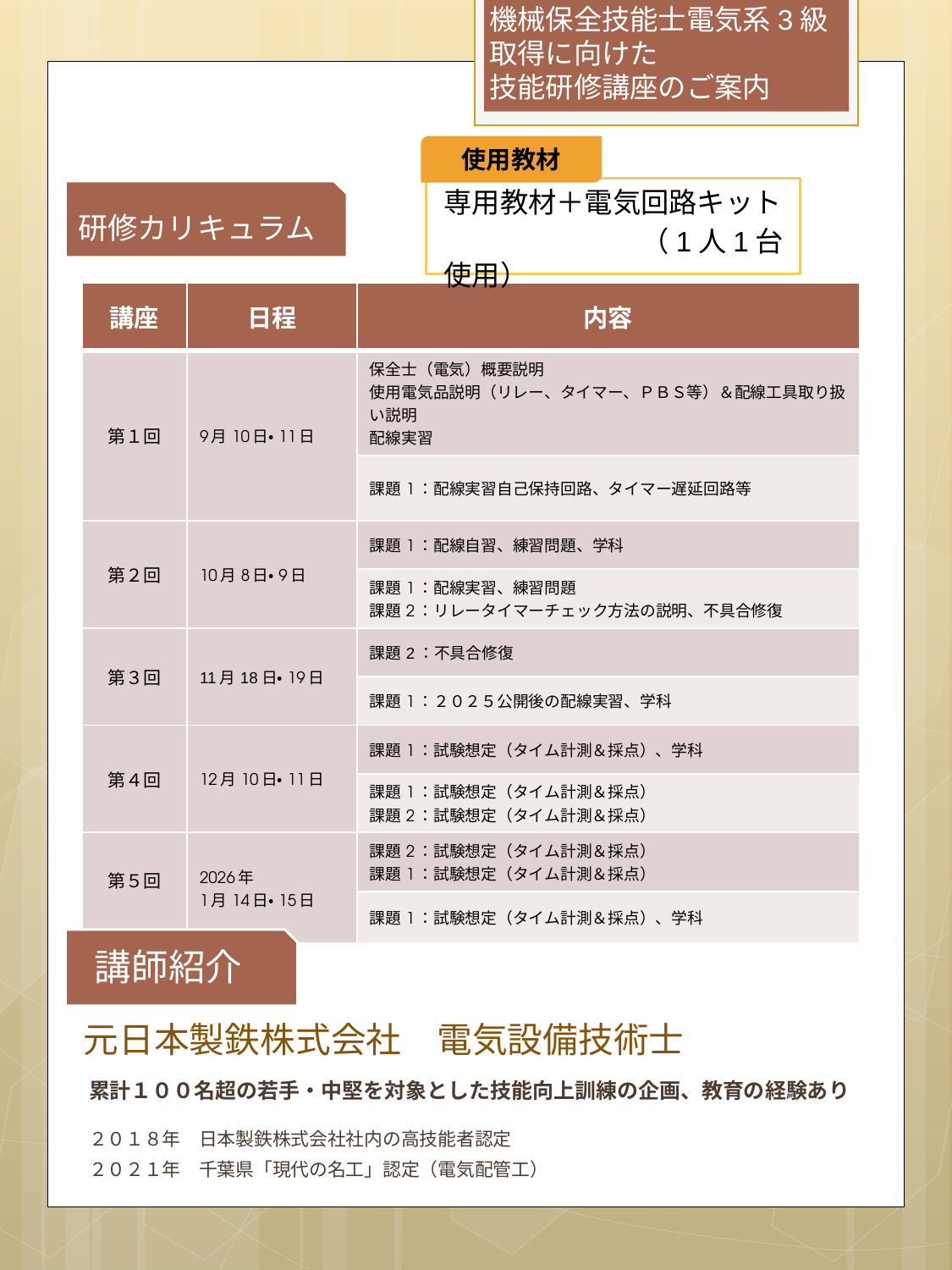

機械保全技能士電気系3級
取得に向けた
技能研修講座のご案内
使用教材
専用教材＋電気回路キット
　　　　　　　（1人1台使用）

研修カリキュラム
| 講座 | 日程 | 内容 |
| --- | --- | --- |
| 第１回 | 9月10日・11日 | 保全士（電気）概要説明 使用電気品説明（リレー、タイマー、ＰＢＳ等）＆配線工具取り扱い説明 配線実習 |
|  |  | 課題1：配線実習自己保持回路、タイマー遅延回路等 |
| 第２回 | 10月8日・9日 | 課題1：配線自習、練習問題、学科 |
|  |  | 課題1：配線実習、練習問題 課題2：リレータイマーチェック方法の説明、不具合修復 |
| 第３回 | 11月18日・19日 | 課題2：不具合修復 |
|  |  | 課題1：２０２５公開後の配線実習、学科 |
| 第４回 | 12月10日・11日 | 課題1：試験想定（タイム計測＆採点）、学科 |
|  |  | 課題1：試験想定（タイム計測＆採点） 課題2：試験想定（タイム計測＆採点） |
| 第５回 | 2026年 1月14日・15日 | 課題2：試験想定（タイム計測＆採点） 課題1：試験想定（タイム計測＆採点） |
|  |  | 課題1：試験想定（タイム計測＆採点）、学科 |

講師紹介
元日本製鉄株式会社　電気設備技術士
累計１００名超の若手・中堅を対象とした技能向上訓練の企画、教育の経験あり

２０１８年　日本製鉄株式会社社内の高技能者認定
２０２１年　千葉県「現代の名工」認定（電気配管工）